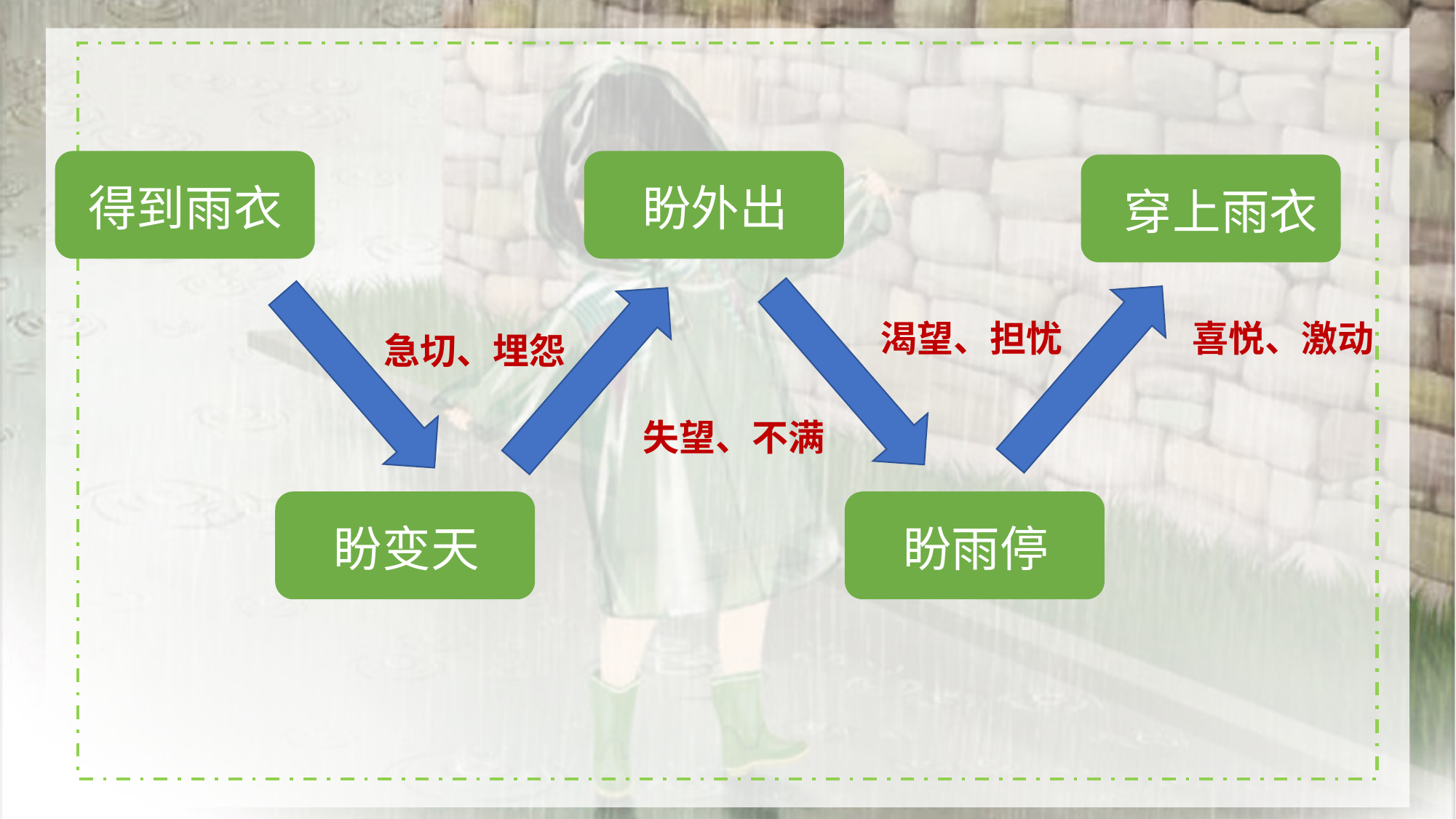

得到雨衣

盼外出

穿上雨衣
渴望、担忧
喜悦、激动
急切、埋怨

失望、不满

盼变天

盼雨停